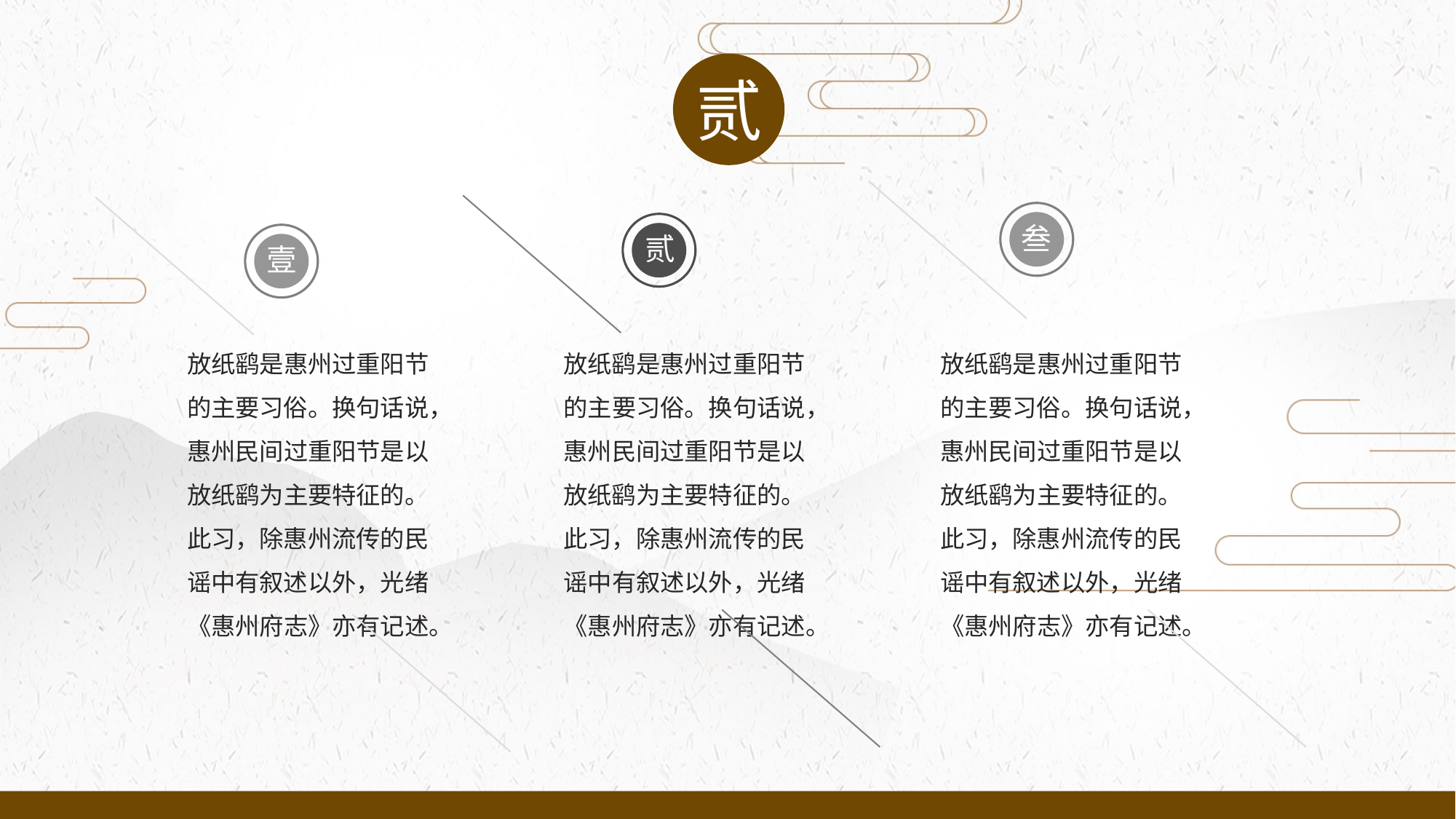

贰

叁

贰

壹
放纸鹞是惠州过重阳节的主要习俗。换句话说，惠州民间过重阳节是以放纸鹞为主要特征的。此习，除惠州流传的民谣中有叙述以外，光绪《惠州府志》亦有记述。
放纸鹞是惠州过重阳节的主要习俗。换句话说，惠州民间过重阳节是以放纸鹞为主要特征的。此习，除惠州流传的民谣中有叙述以外，光绪《惠州府志》亦有记述。
放纸鹞是惠州过重阳节的主要习俗。换句话说，惠州民间过重阳节是以放纸鹞为主要特征的。此习，除惠州流传的民谣中有叙述以外，光绪《惠州府志》亦有记述。